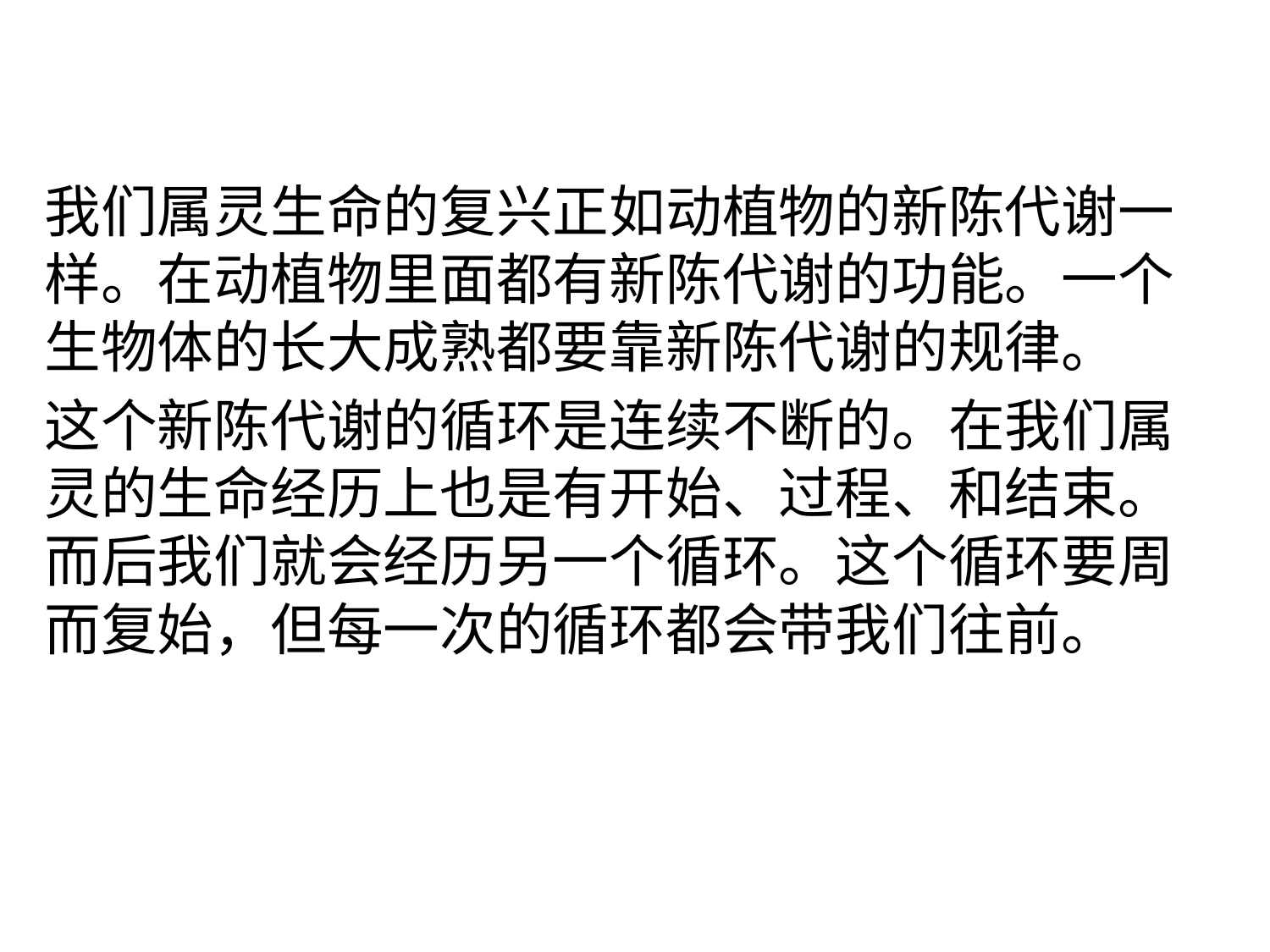

我们属灵生命的复兴正如动植物的新陈代谢一样。在动植物里面都有新陈代谢的功能。一个生物体的长大成熟都要靠新陈代谢的规律。
这个新陈代谢的循环是连续不断的。在我们属灵的生命经历上也是有开始、过程、和结束。而后我们就会经历另一个循环。这个循环要周而复始，但每一次的循环都会带我们往前。